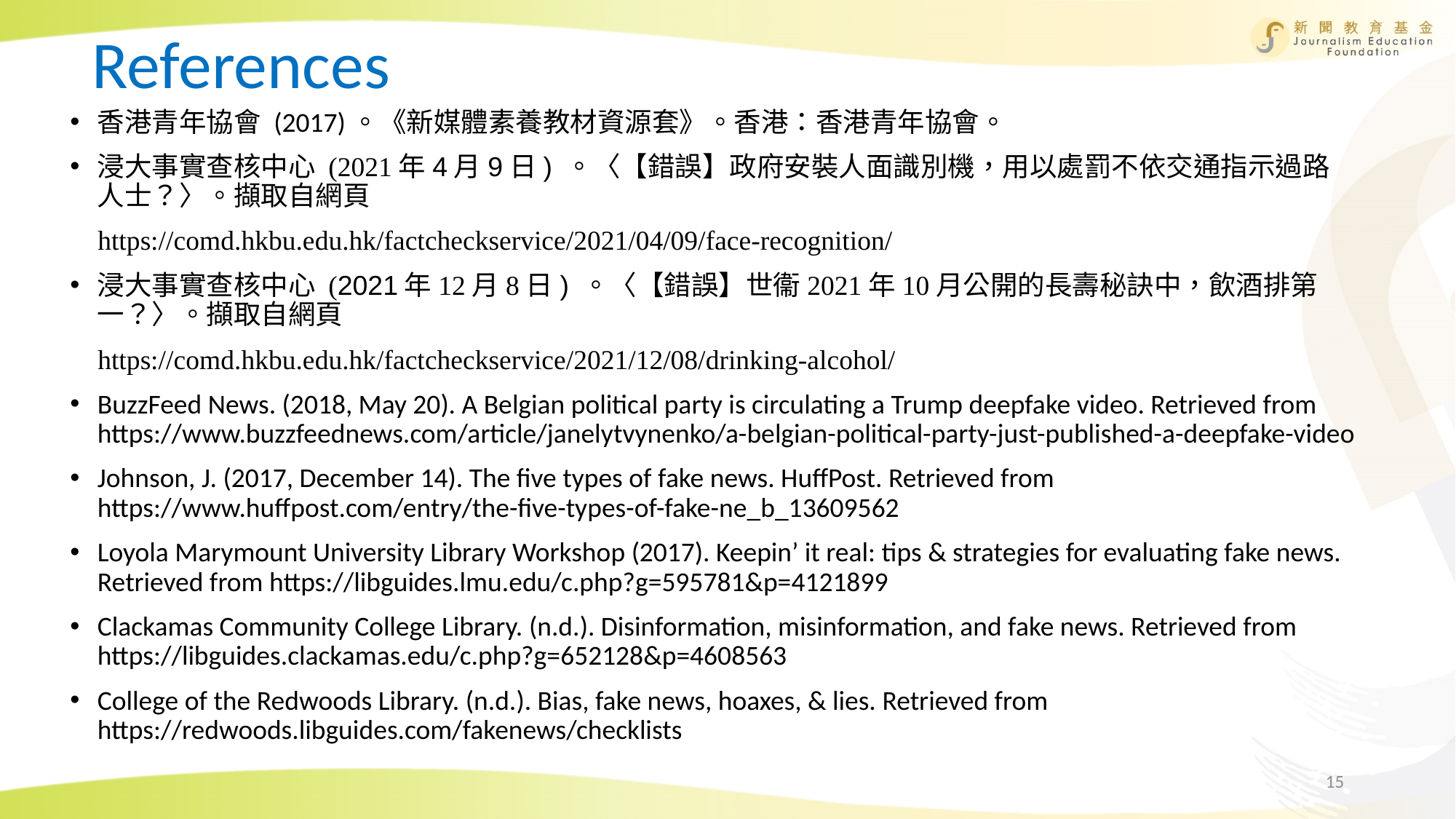

# References
香港青年協會 (2017)。《新媒體素養教材資源套》。香港：香港青年協會。
浸大事實查核中心 (2021年4月9日) 。〈【錯誤】政府安裝人面識別機，用以處罰不依交通指示過路人士？〉。擷取自網頁
    https://comd.hkbu.edu.hk/factcheckservice/2021/04/09/face-recognition/
浸大事實查核中心 (2021年12月8日) 。〈【錯誤】世衞2021年10月公開的長壽秘訣中，飲酒排第一？〉。擷取自網頁
    https://comd.hkbu.edu.hk/factcheckservice/2021/12/08/drinking-alcohol/
BuzzFeed News. (2018, May 20). A Belgian political party is circulating a Trump deepfake video. Retrieved from https://www.buzzfeednews.com/article/janelytvynenko/a-belgian-political-party-just-published-a-deepfake-video
Johnson, J. (2017, December 14). The five types of fake news. HuffPost. Retrieved from https://www.huffpost.com/entry/the-five-types-of-fake-ne_b_13609562
Loyola Marymount University Library Workshop (2017). Keepin’ it real: tips & strategies for evaluating fake news. Retrieved from https://libguides.lmu.edu/c.php?g=595781&p=4121899
Clackamas Community College Library. (n.d.). Disinformation, misinformation, and fake news. Retrieved from https://libguides.clackamas.edu/c.php?g=652128&p=4608563
College of the Redwoods Library. (n.d.). Bias, fake news, hoaxes, & lies. Retrieved from https://redwoods.libguides.com/fakenews/checklists
15